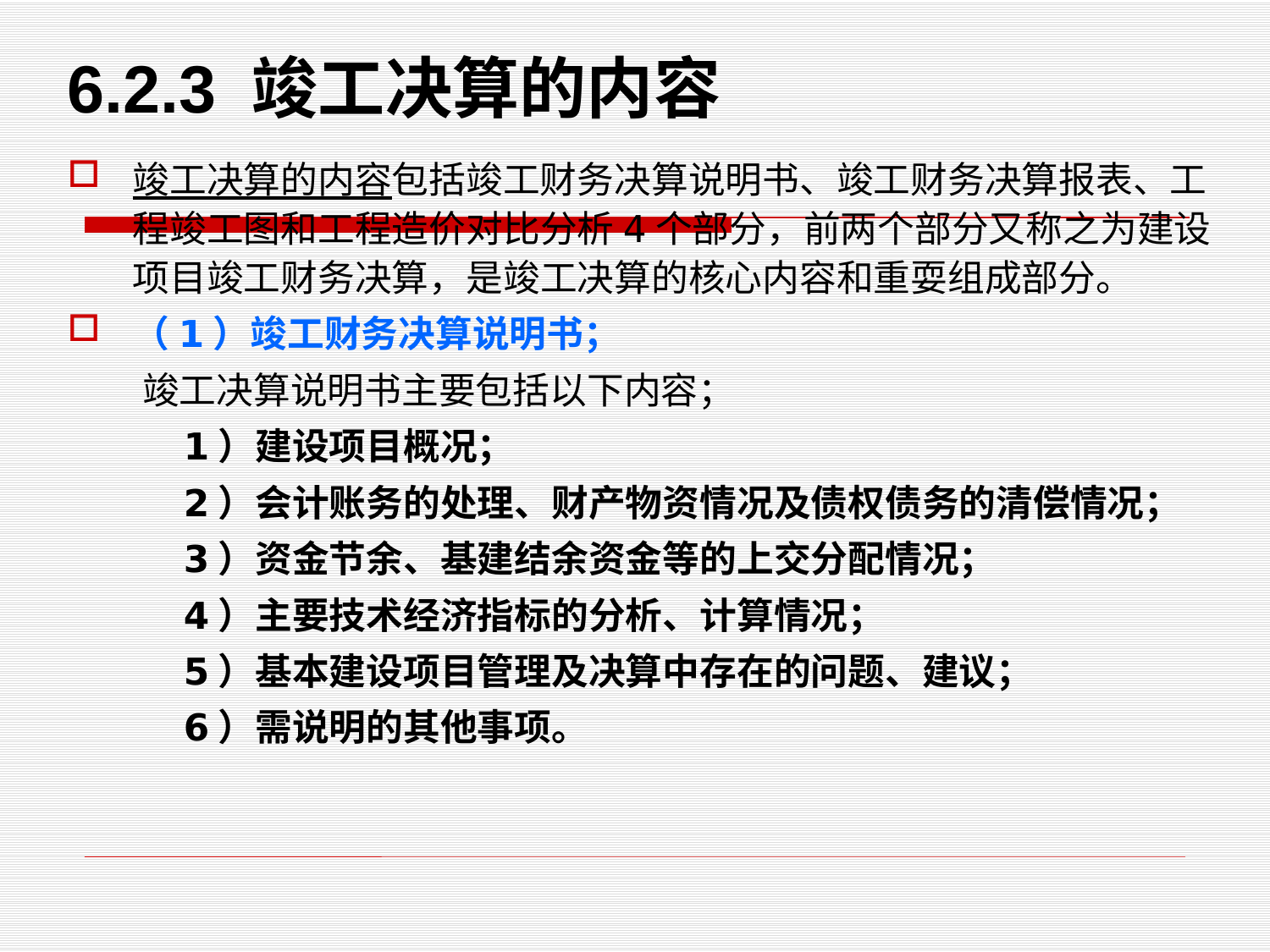

# 6.2.3 竣工决算的内容
竣工决算的内容包括竣工财务决算说明书、竣工财务决算报表、工程竣工图和工程造价对比分析4个部分，前两个部分又称之为建设项目竣工财务决算，是竣工决算的核心内容和重耍组成部分。
（1）竣工财务决算说明书；
        竣工决算说明书主要包括以下内容；
         1）建设项目概况；
         2）会计账务的处理、财产物资情况及债权债务的清偿情况；
         3）资金节余、基建结余资金等的上交分配情况；
         4）主要技术经济指标的分析、计算情况；
         5）基本建设项目管理及决算中存在的问题、建议；
         6）需说明的其他事项。